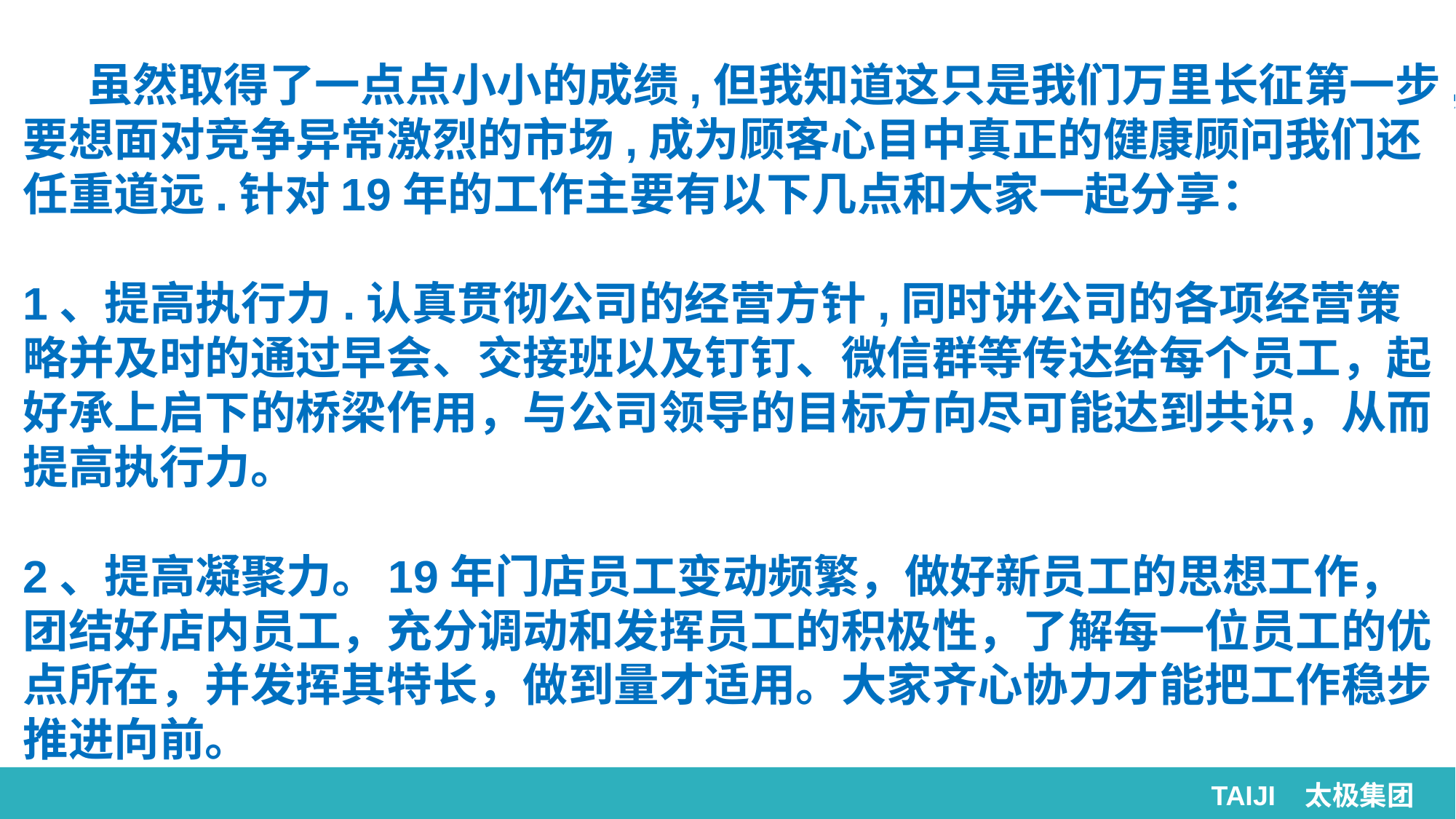

虽然取得了一点点小小的成绩,但我知道这只是我们万里长征第一步,要想面对竞争异常激烈的市场,成为顾客心目中真正的健康顾问我们还任重道远.针对19年的工作主要有以下几点和大家一起分享：

1、提高执行力.认真贯彻公司的经营方针,同时讲公司的各项经营策略并及时的通过早会、交接班以及钉钉、微信群等传达给每个员工，起好承上启下的桥梁作用，与公司领导的目标方向尽可能达到共识，从而提高执行力。

2、提高凝聚力。19年门店员工变动频繁，做好新员工的思想工作，团结好店内员工，充分调动和发挥员工的积极性，了解每一位员工的优点所在，并发挥其特长，做到量才适用。大家齐心协力才能把工作稳步推进向前。

TAIJI   TAIJI   团

TAIJI   太极集团
TAIJI   太极集团